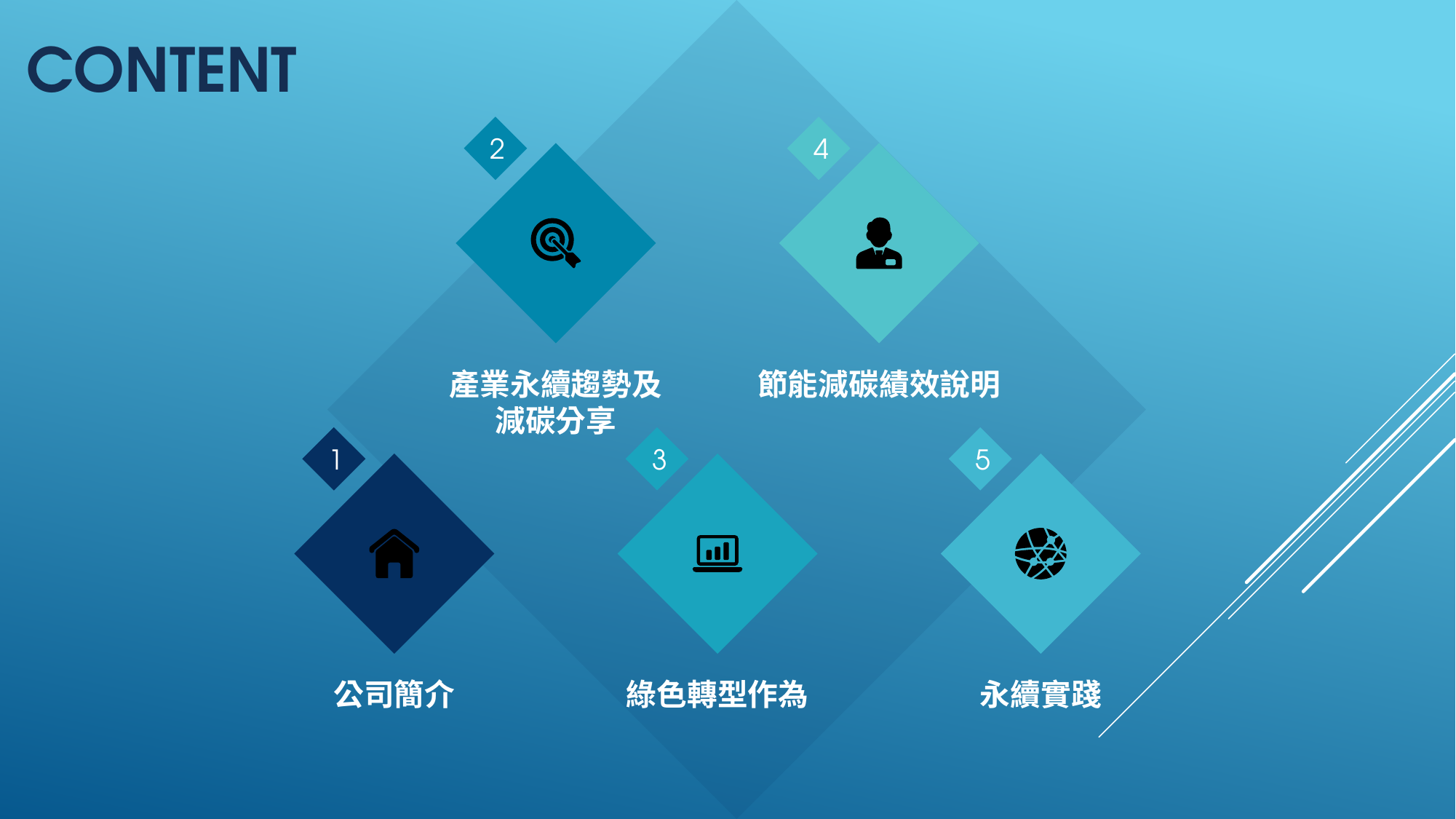

CONTENT
2

產業永續趨勢及
減碳分享
4

節能減碳績效說明
1

公司簡介
3

綠色轉型作為
5

永續實踐